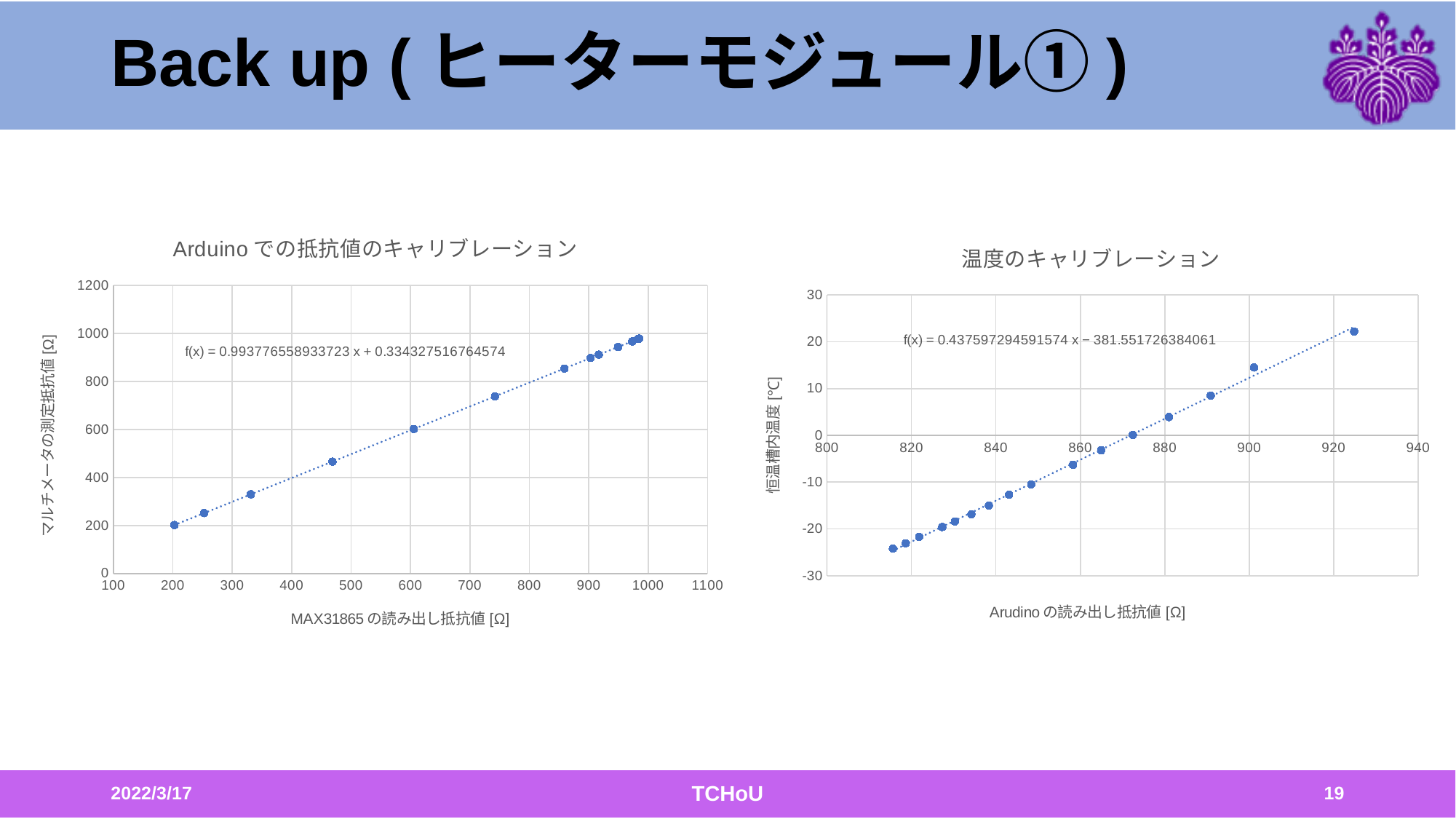

# Back up (ヒーターモジュール①)

### Chart: Arduinoでの抵抗値のキャリブレーション

| Category |  |
|---|---|

### Chart: 温度のキャリブレーション

| Category |  |
|---|---|
2022/3/17
19
TCHoU